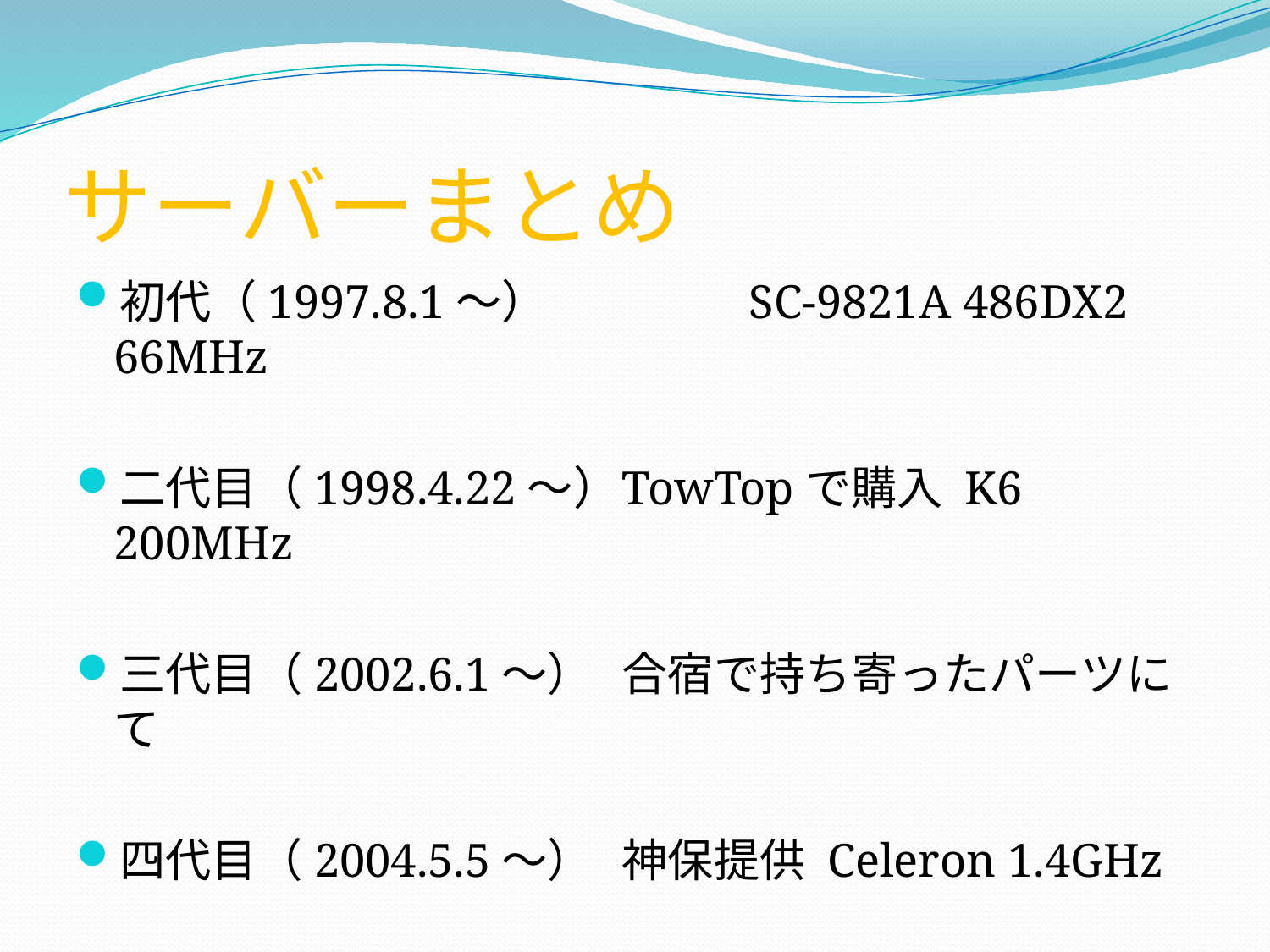

# サーバーまとめ
初代（1997.8.1～）		SC-9821A 486DX2 66MHz

二代目（1998.4.22～）	TowTopで購入 K6 200MHz

三代目（2002.6.1～）	合宿で持ち寄ったパーツにて

四代目（2004.5.5～）	神保提供 Celeron 1.4GHz

五代目（2008.8.15～）	DELL Poweredge T105